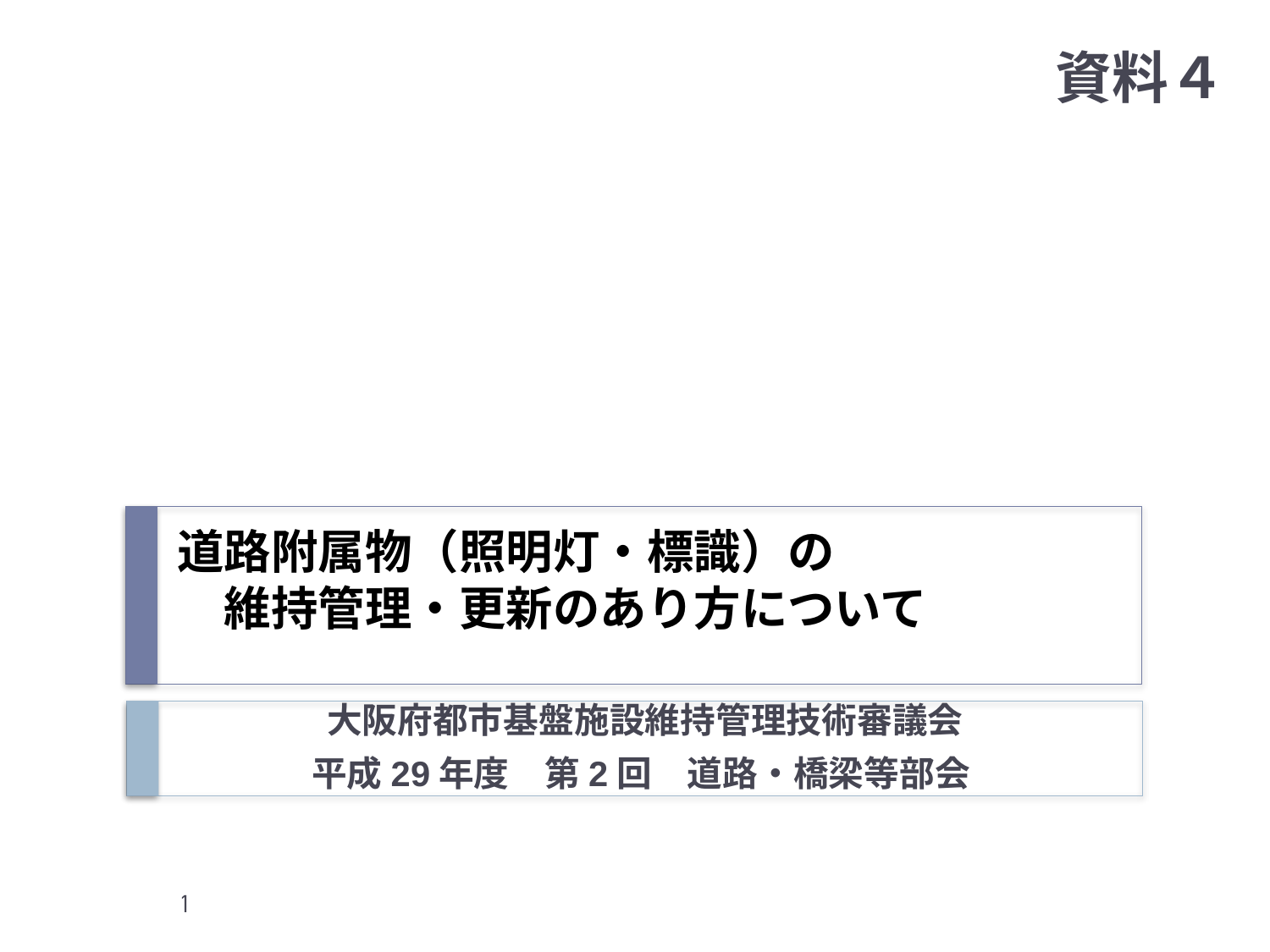

資料４
# 道路附属物（照明灯・標識）の 　維持管理・更新のあり方について
大阪府都市基盤施設維持管理技術審議会
平成29年度　第2回　道路・橋梁等部会
1